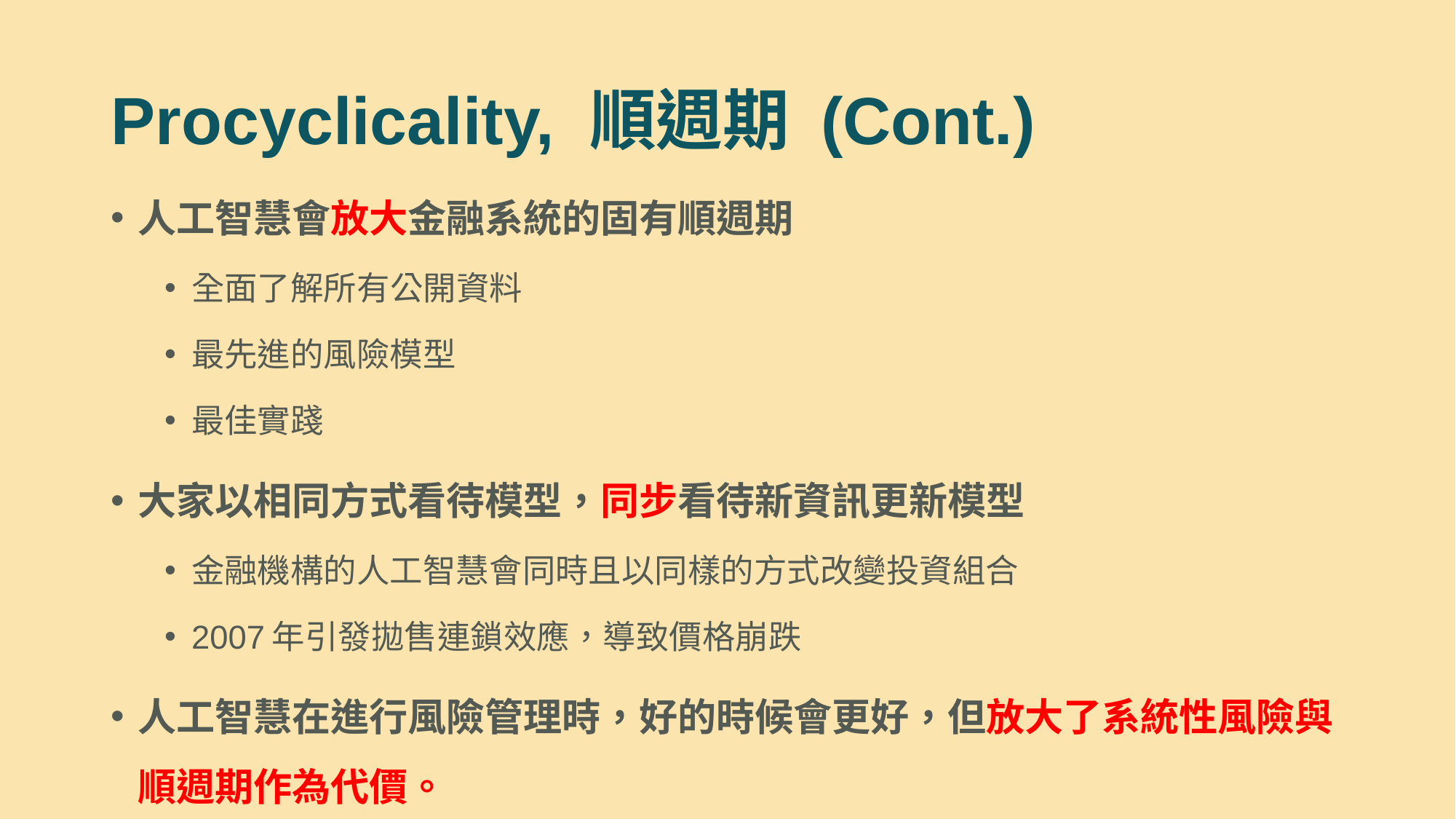

# Procyclicality, 順週期 (Cont.)
人工智慧會放大金融系統的固有順週期
全面了解所有公開資料
最先進的風險模型
最佳實踐
大家以相同方式看待模型，同步看待新資訊更新模型
金融機構的人工智慧會同時且以同樣的方式改變投資組合
2007年引發拋售連鎖效應，導致價格崩跌
人工智慧在進行風險管理時，好的時候會更好，但放大了系統性風險與順週期作為代價。